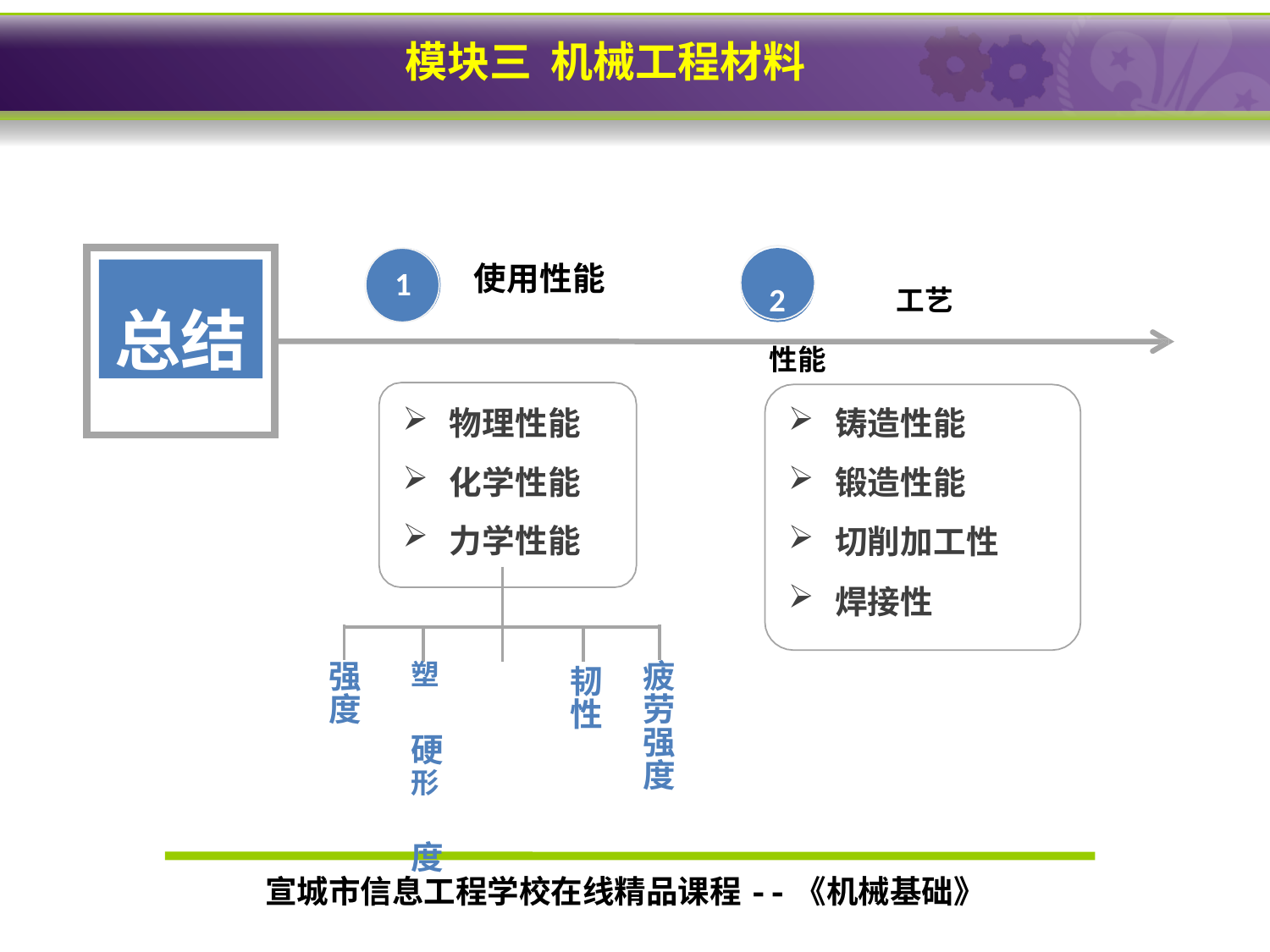

使用性能
总结
1
2	工艺性能

物理性能
化学性能
力学性能
铸造性能
锻造性能
切削加工性
焊接性

强 度
疲 劳 强 度
塑	硬
形	度
韧 性